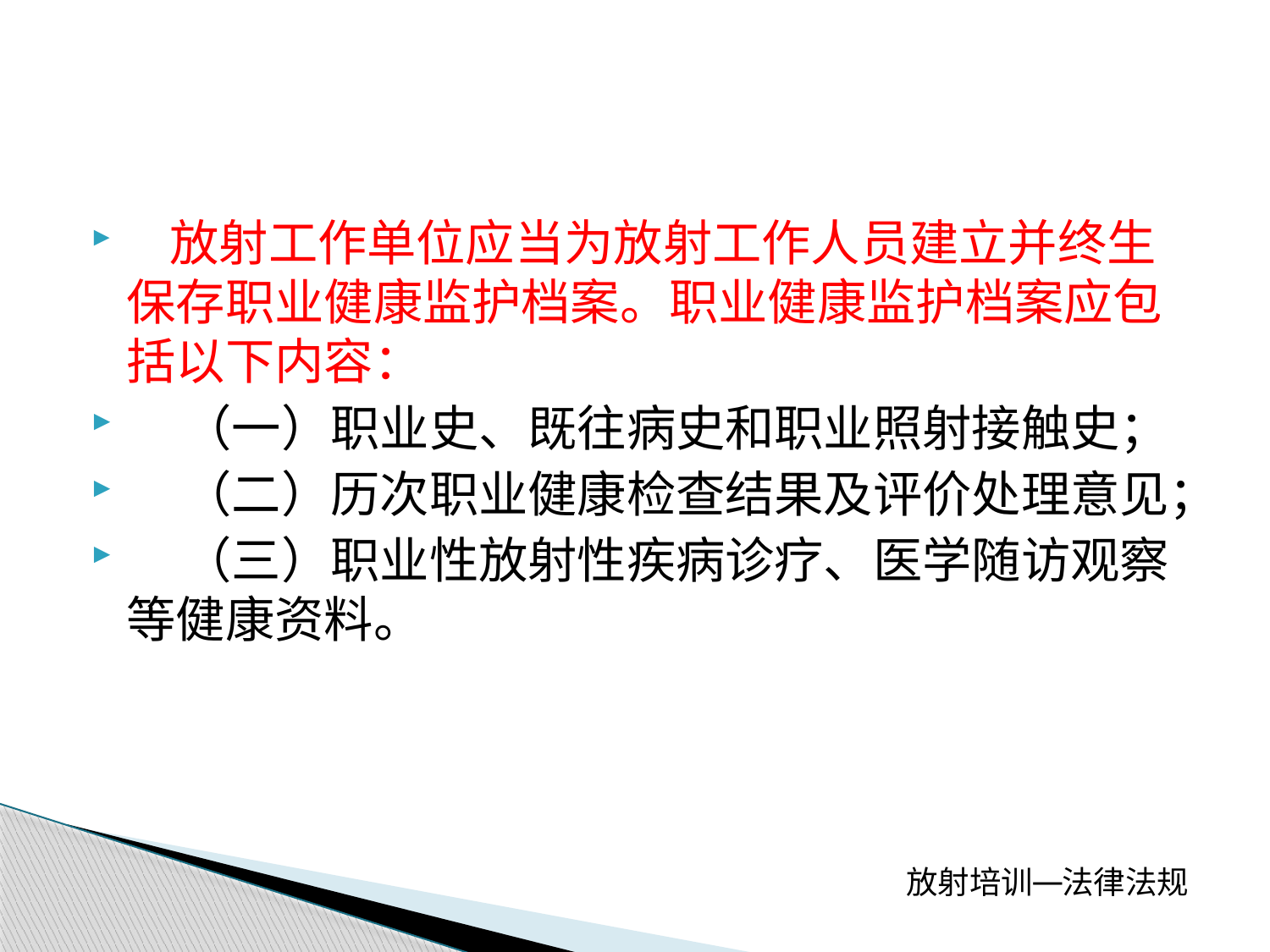

#
   放射工作单位应当为放射工作人员建立并终生保存职业健康监护档案。职业健康监护档案应包括以下内容：
    （一）职业史、既往病史和职业照射接触史；
    （二）历次职业健康检查结果及评价处理意见；
    （三）职业性放射性疾病诊疗、医学随访观察等健康资料。

放射培训—法律法规